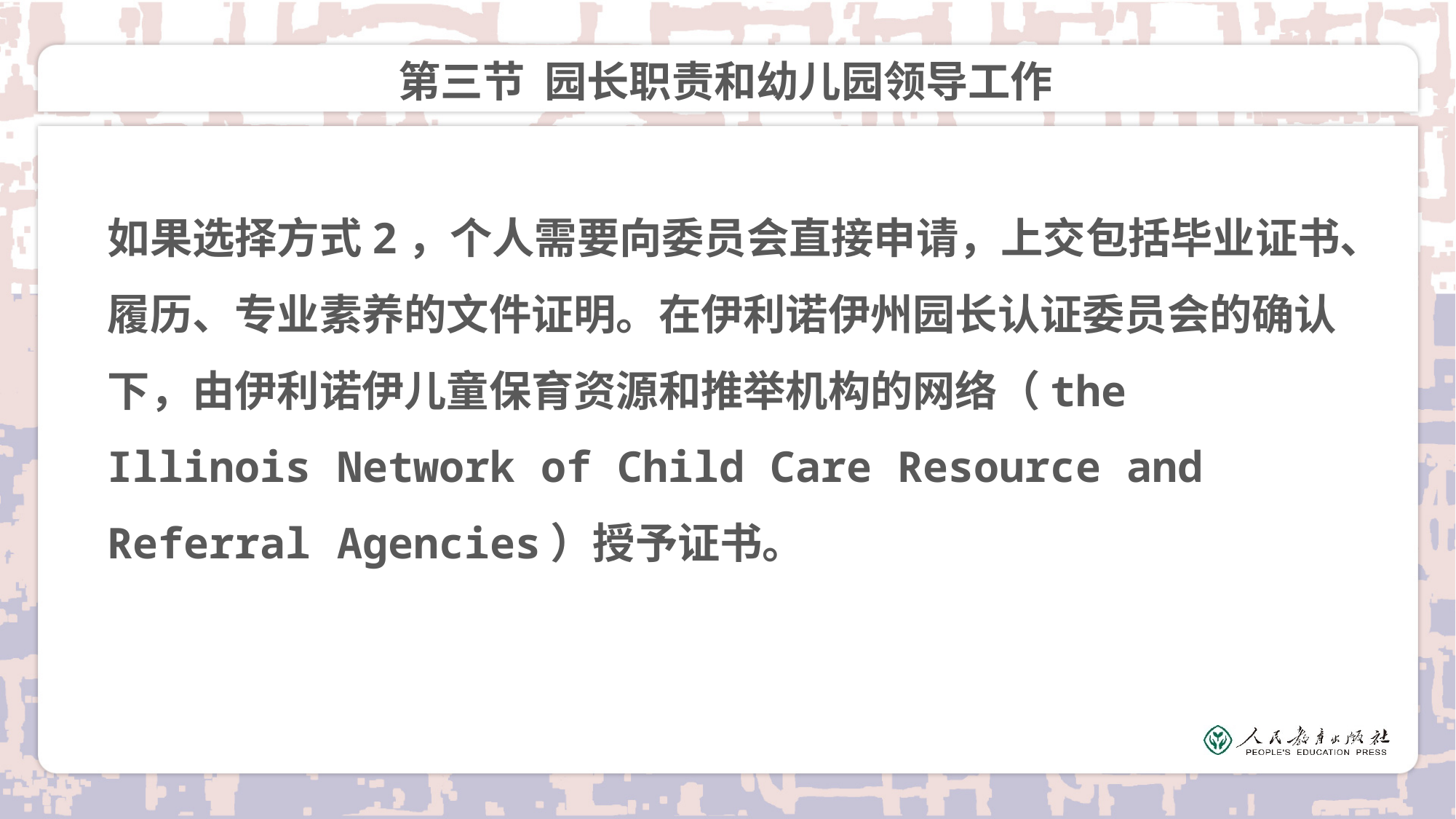

# 第三节  园长职责和幼儿园领导工作
如果选择方式2，个人需要向委员会直接申请，上交包括毕业证书、履历、专业素养的文件证明。在伊利诺伊州园长认证委员会的确认下，由伊利诺伊儿童保育资源和推举机构的网络（the Illinois Network of Child Care Resource and Referral Agencies）授予证书。